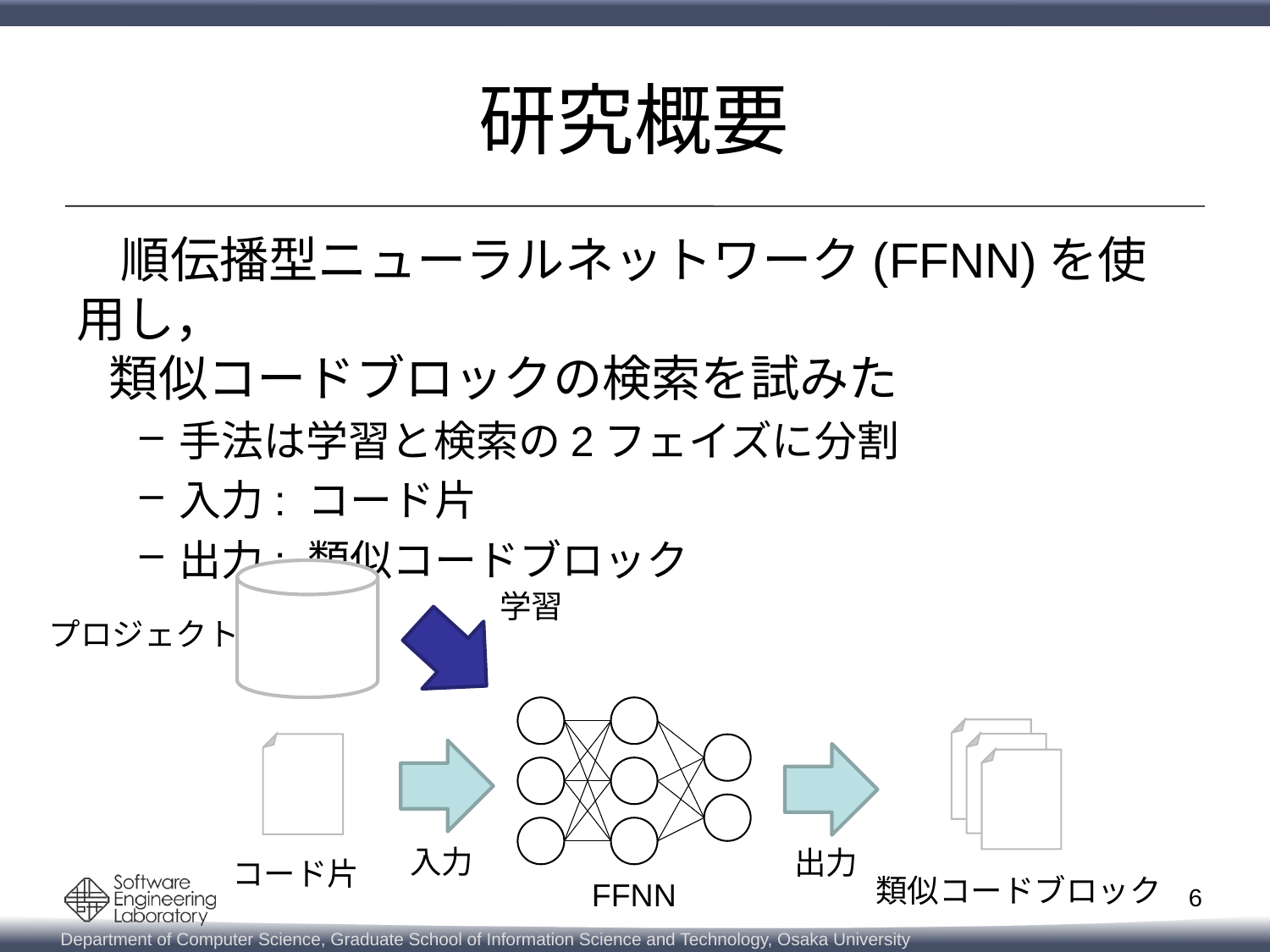

# 研究概要
   順伝播型ニューラルネットワーク(FFNN)を使用し，
   類似コードブロックの検索を試みた
手法は学習と検索の2フェイズに分割
入力: コード片
出力: 類似コードブロック

プロジェクト
学習

FFNN

類似コードブロック

コード片

入力
出力
6